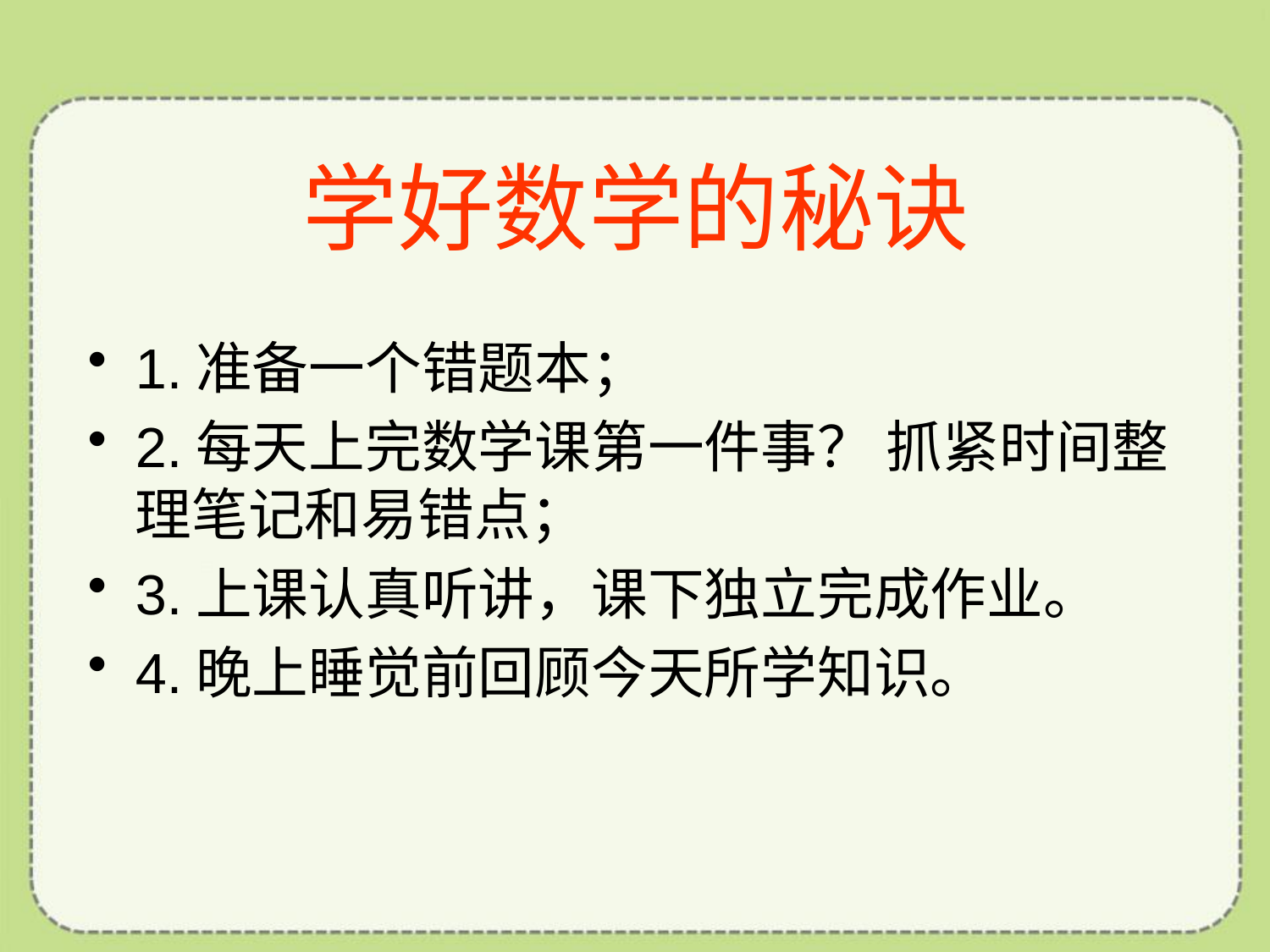

# 学好数学的秘诀
1.准备一个错题本；
2.每天上完数学课第一件事？ 抓紧时间整理笔记和易错点；
3.上课认真听讲，课下独立完成作业。
4.晚上睡觉前回顾今天所学知识。